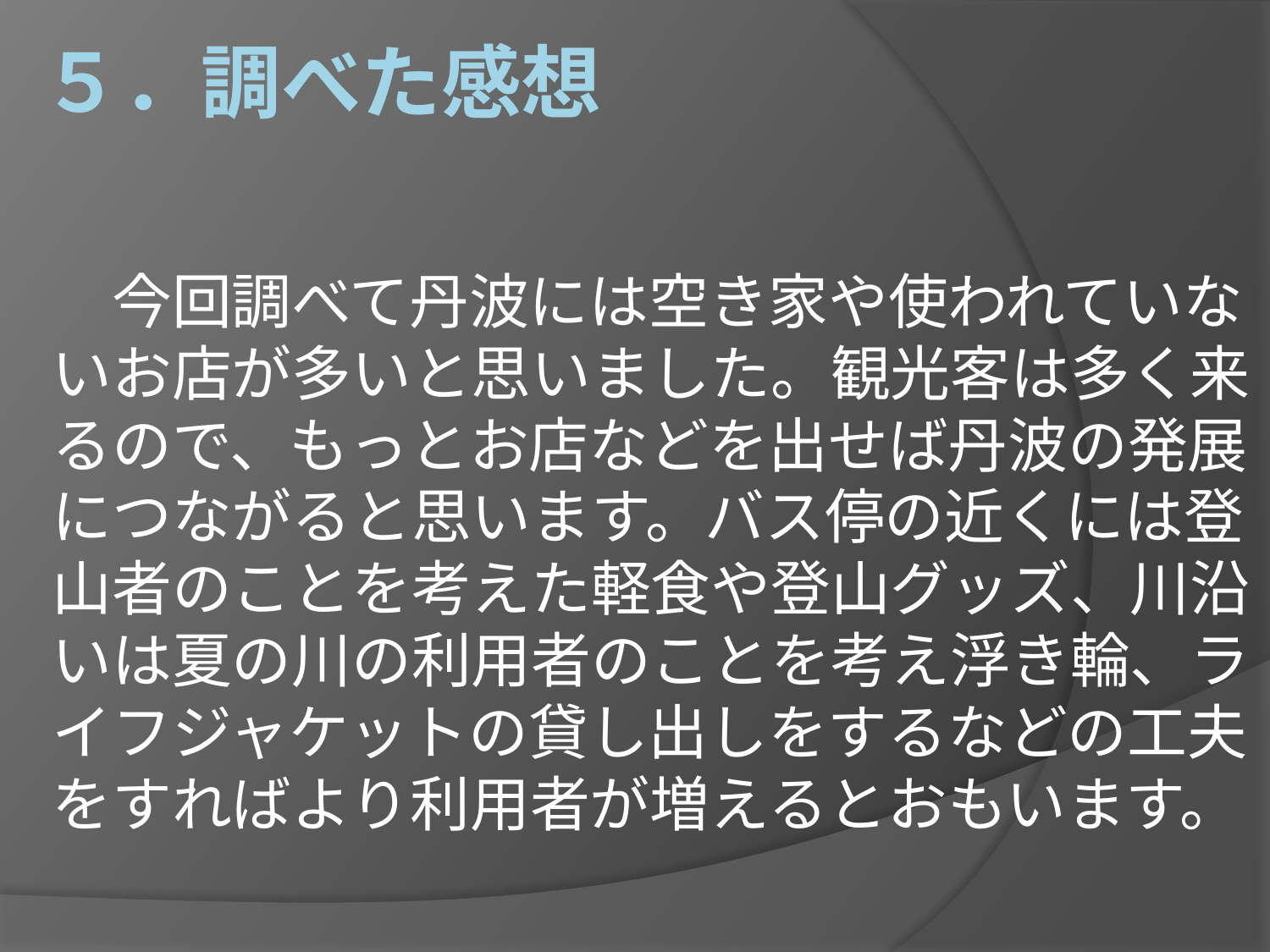

# ５．調べた感想

　今回調べて丹波には空き家や使われていないお店が多いと思いました。観光客は多く来るので、もっとお店などを出せば丹波の発展につながると思います。バス停の近くには登山者のことを考えた軽食や登山グッズ、川沿いは夏の川の利用者のことを考え浮き輪、ライフジャケットの貸し出しをするなどの工夫をすればより利用者が増えるとおもいます。